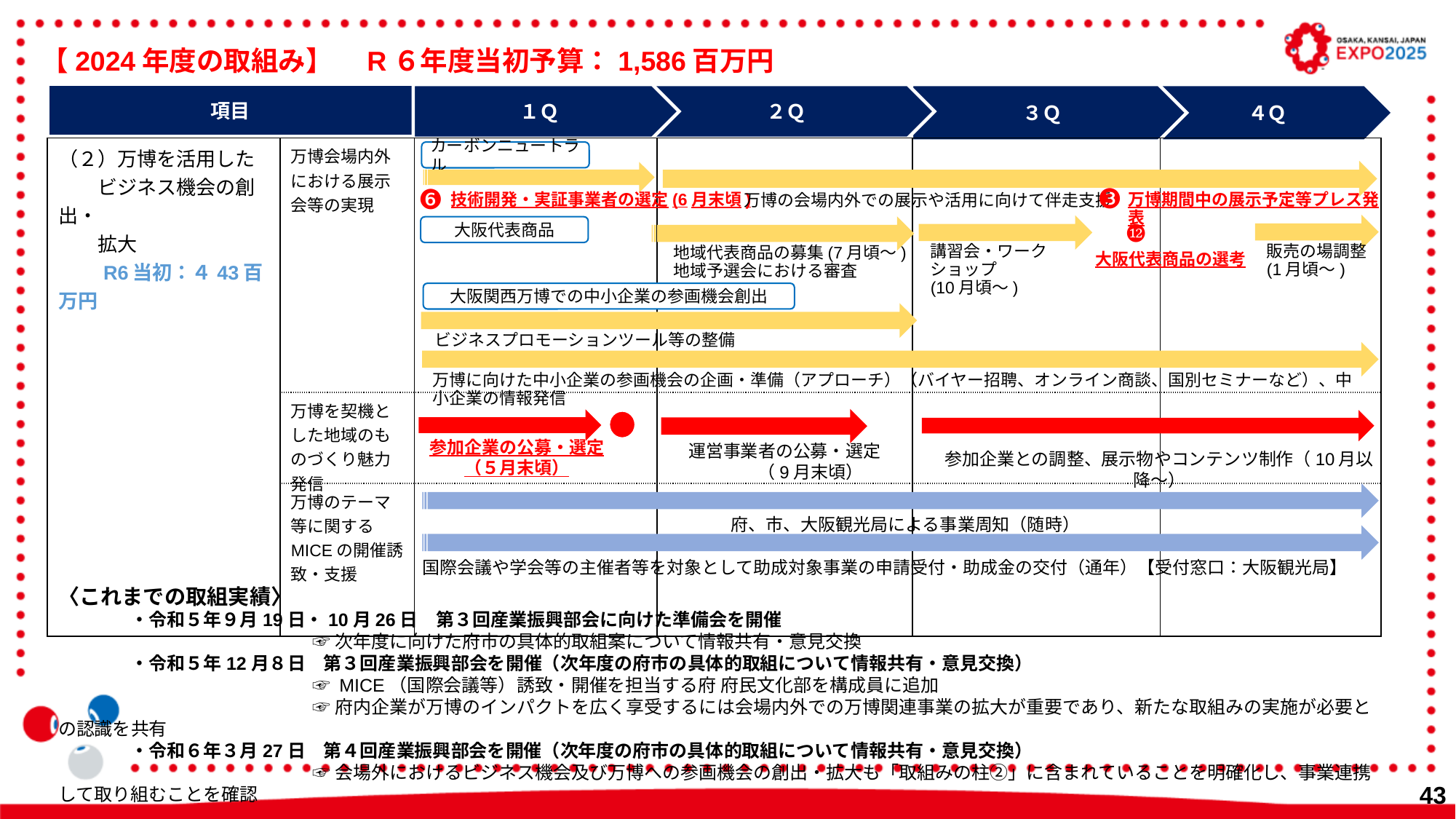

【2024年度の取組み】　R６年度当初予算：1,586百万円
４Ｑ
３Ｑ
２Ｑ
項目
１Ｑ
| （２）万博を活用した 　　ビジネス機会の創出・ 　　拡大 　　R6当初：４43百万円 | 万博会場内外における展示会等の実現 |  |  |  |  |
| --- | --- | --- | --- | --- | --- |
|  | 万博を契機とした地域のものづくり魅力発信 |  |  |  |  |
|  | 万博のテーマ等に関するMICEの開催誘致・支援 |  |  |  |  |
カーボンニュートラル

❸
❻
技術開発・実証事業者の選定(6月末頃)
万博期間中の展示予定等プレス発表
万博の会場内外での展示や活用に向けて伴走支援
⓬

大阪代表商品
販売の場調整
(1月頃～)
講習会・ワークショップ
(10月頃～)
地域代表商品の募集(7月頃～)
地域予選会における審査
大阪代表商品の選考
大阪関西万博での中小企業の参画機会創出

ビジネスプロモーションツール等の整備

万博に向けた中小企業の参画機会の企画・準備（アプローチ）（バイヤー招聘、オンライン商談、国別セミナーなど）、中小企業の情報発信

参加企業の公募・選定
（５月末頃）
運営事業者の公募・選定
　　　（9月末頃）
参加企業との調整、展示物やコンテンツ制作（10月以降～）

府、市、大阪観光局による事業周知（随時）

国際会議や学会等の主催者等を対象として助成対象事業の申請受付・助成金の交付（通年）【受付窓口：大阪観光局】
〈これまでの取組実績〉
　　　　・令和５年９月19日・10月26日　第３回産業振興部会に向けた準備会を開催
　　　　　　　　　　　　　　☞ 次年度に向けた府市の具体的取組案について情報共有・意見交換
　　　　・令和５年12月８日　第３回産業振興部会を開催（次年度の府市の具体的取組について情報共有・意見交換）
　　　　　　　　　　　　　　☞ MICE（国際会議等）誘致・開催を担当する府 府民文化部を構成員に追加
　　　　　　　　　　　　　　☞ 府内企業が万博のインパクトを広く享受するには会場内外での万博関連事業の拡大が重要であり、新たな取組みの実施が必要との認識を共有
　　　　・令和６年３月27日　第４回産業振興部会を開催（次年度の府市の具体的取組について情報共有・意見交換）
　　　　　　　　　　　　　　☞ 会場外におけるビジネス機会及び万博への参画機会の創出・拡大も「取組みの柱②」に含まれていることを明確化し、事業連携して取り組むことを確認
43